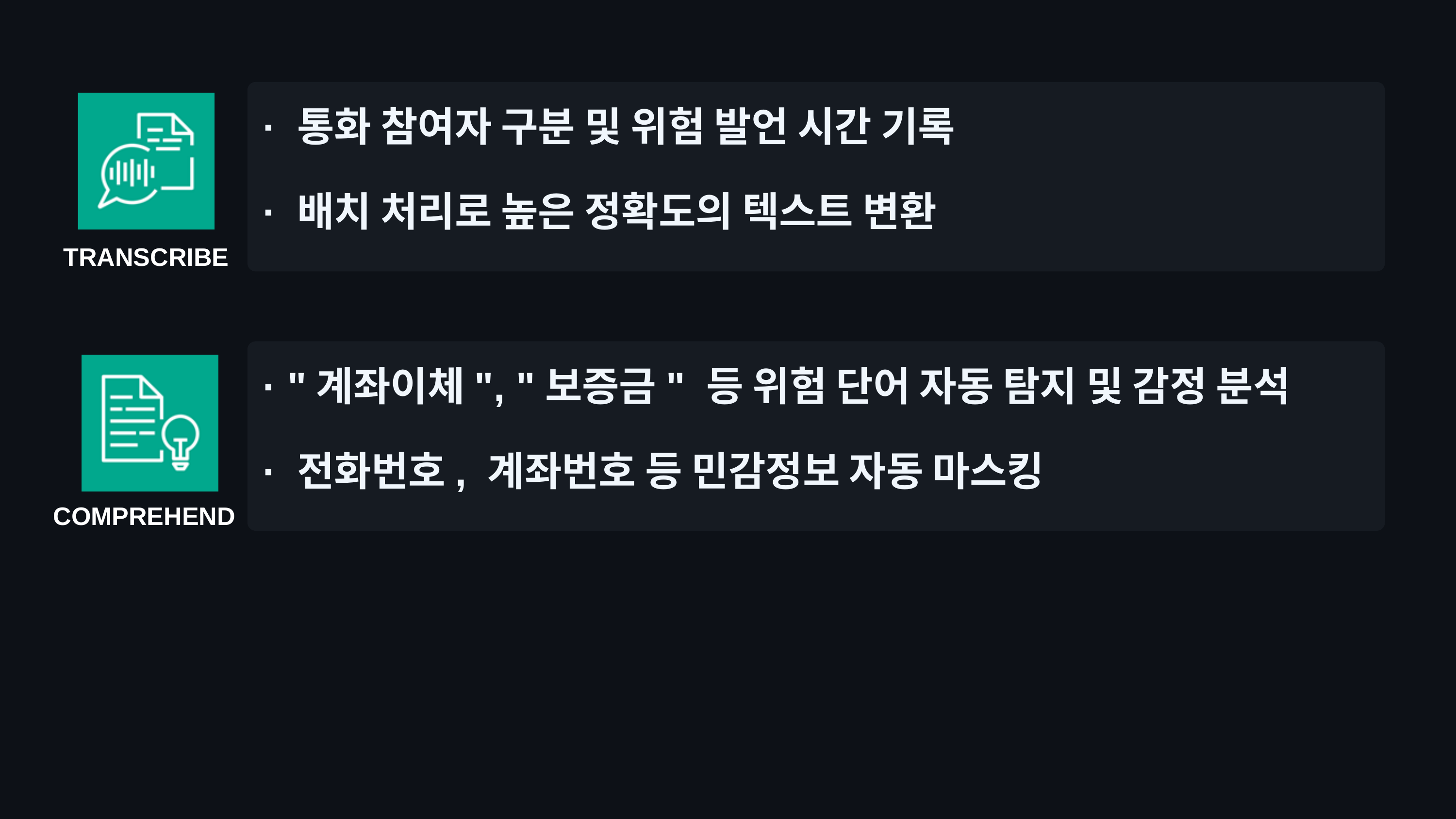

· 통화 참여자 구분 및 위험 발언 시간 기록

 · 배치 처리로 높은 정확도의 텍스트 변환

TRANSCRIBE

 · "계좌이체", "보증금" 등 위험 단어 자동 탐지 및 감정 분석

 · 전화번호, 계좌번호 등 민감정보 자동 마스킹

COMPREHEND